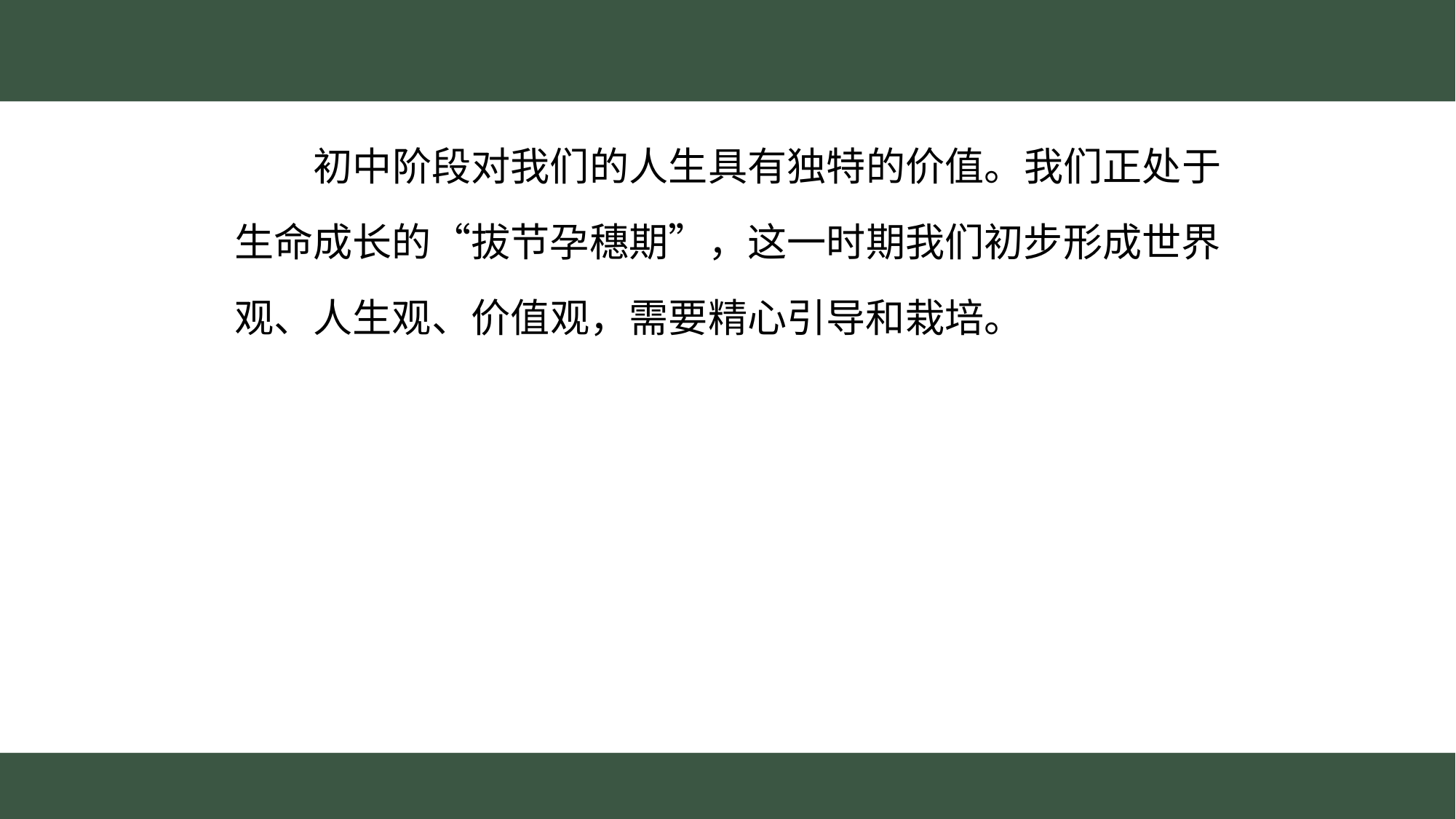

初中阶段对我们的人生具有独特的价值。我们正处于
生命成长的“拔节孕穗期”，这一时期我们初步形成世界
观、人生观、价值观，需要精心引导和栽培。